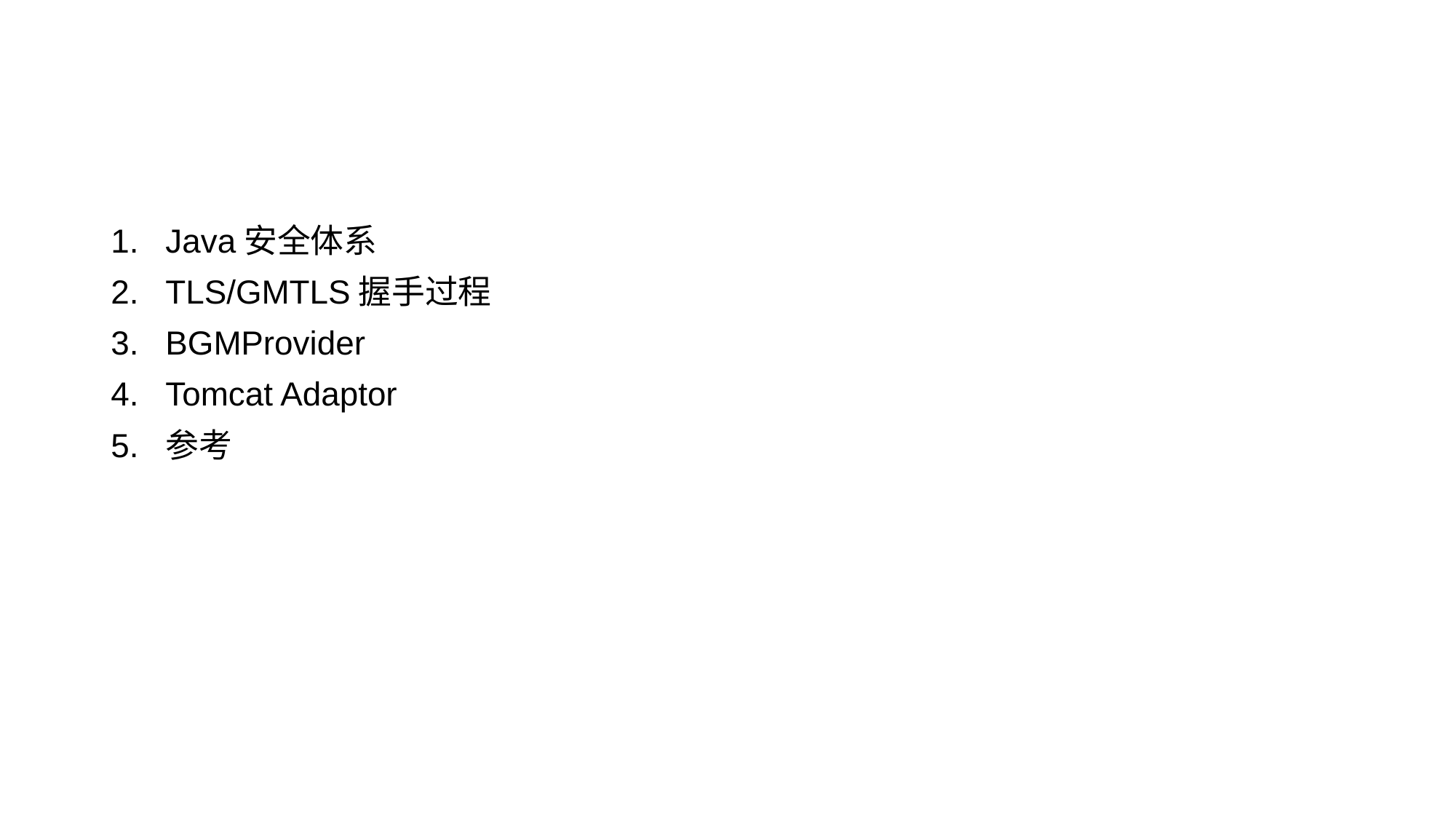

#
Java安全体系
TLS/GMTLS握手过程
BGMProvider
Tomcat Adaptor
参考